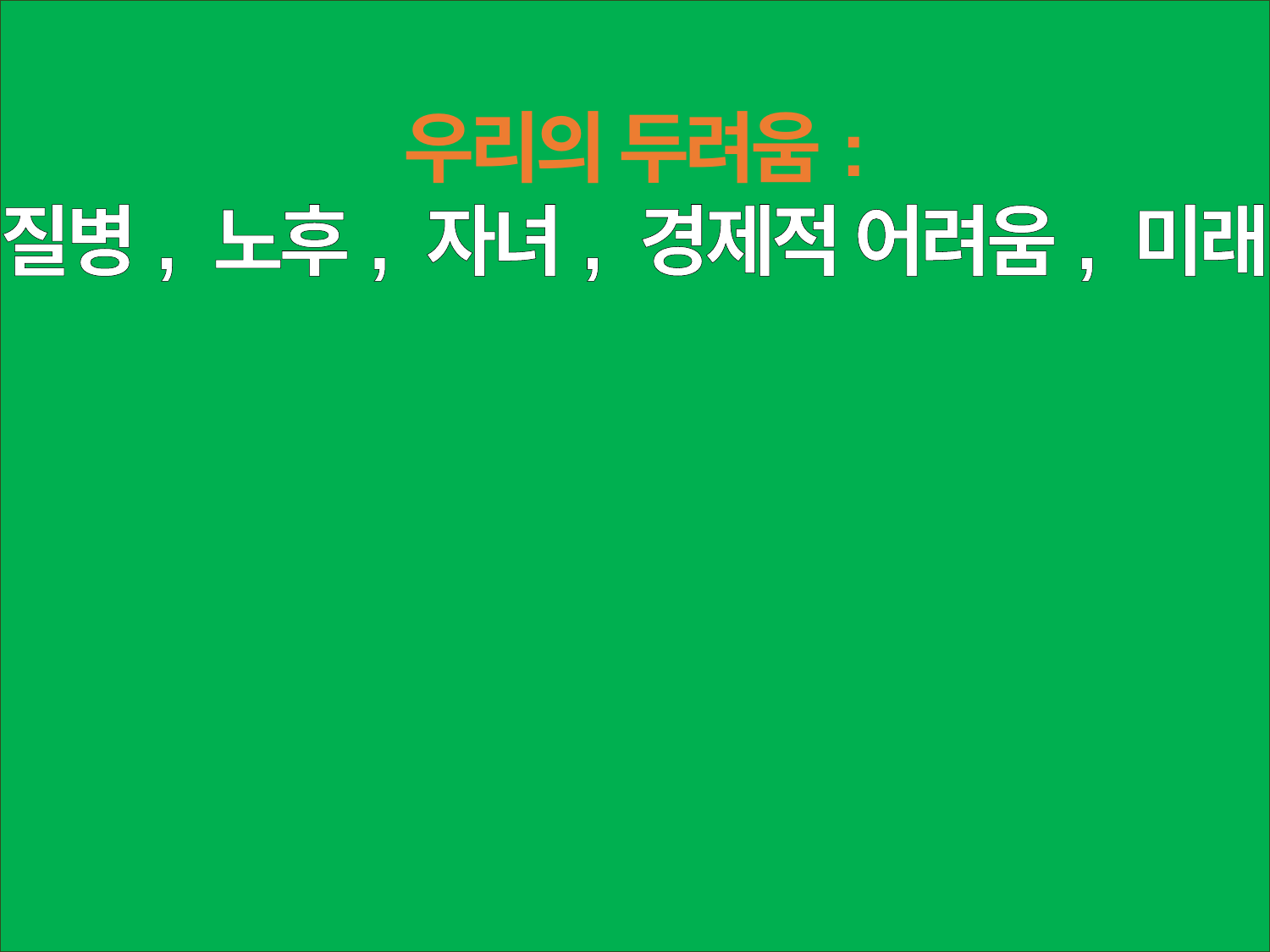

우리의 두려움:
질병, 노후, 자녀, 경제적 어려움, 미래